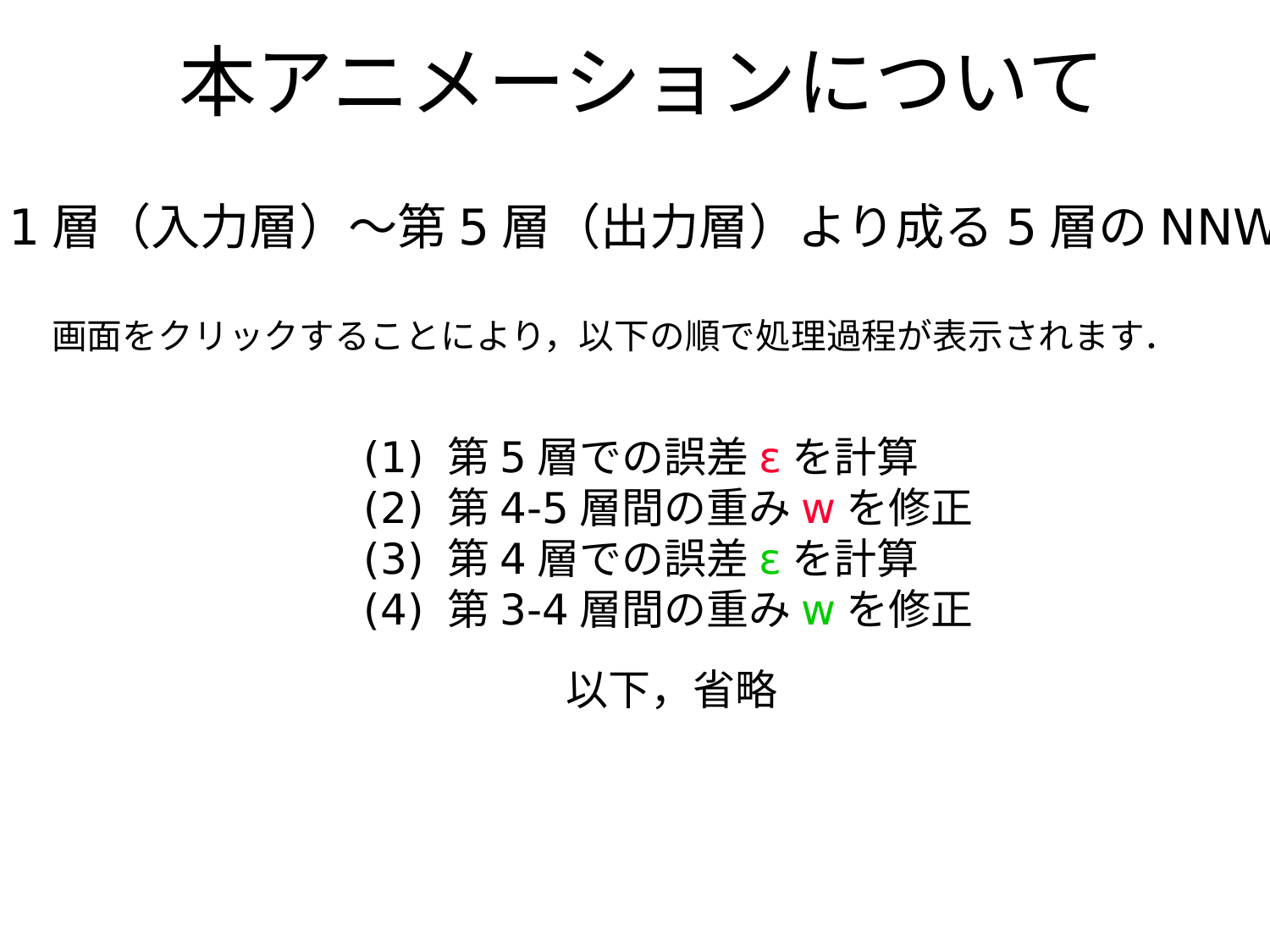

本アニメーションについて
第1層（入力層）～第5層（出力層）より成る5層のNNW

画面をクリックすることにより，以下の順で処理過程が表示されます．
　(1) 第5層での誤差εを計算
　(2) 第4-5層間の重みwを修正
　(3) 第4層での誤差εを計算
　(4) 第3-4層間の重みwを修正

　　　　　　以下，省略
2